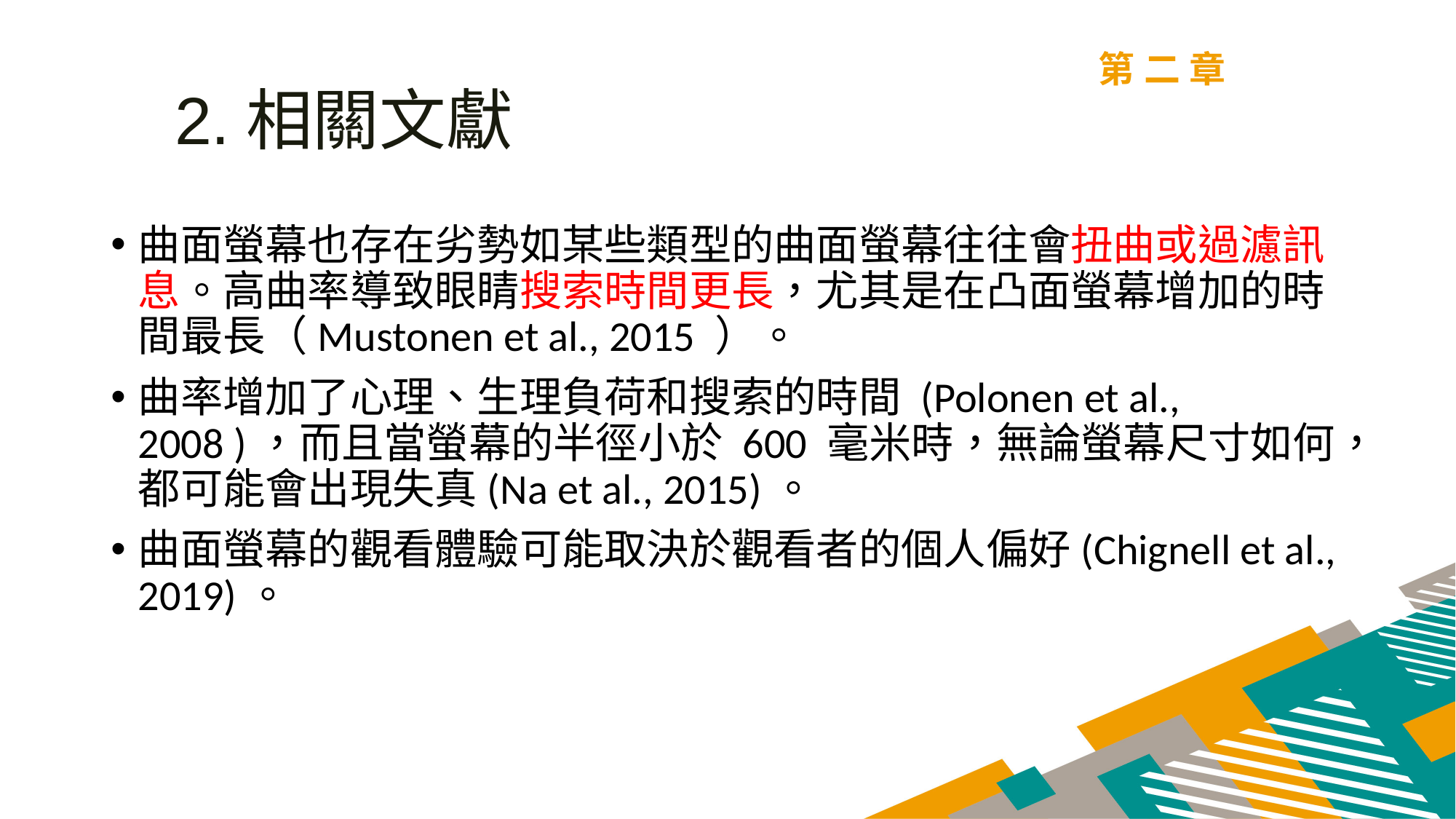

第二章
2.相關文獻
曲面螢幕也存在劣勢如某些類型的曲面螢幕往往會扭曲或過濾訊息。高曲率導致眼睛搜索時間更長，尤其是在凸面螢幕增加的時間最長（Mustonen et al., 2015 ）。
曲率增加了心理、生理負荷和搜索的時間 (Polonen et al., 2008 )，而且當螢幕的半徑小於 600 毫米時，無論螢幕尺寸如何，都可能會出現失真(Na et al., 2015)。
曲面螢幕的觀看體驗可能取決於觀看者的個人偏好(Chignell et al., 2019)。